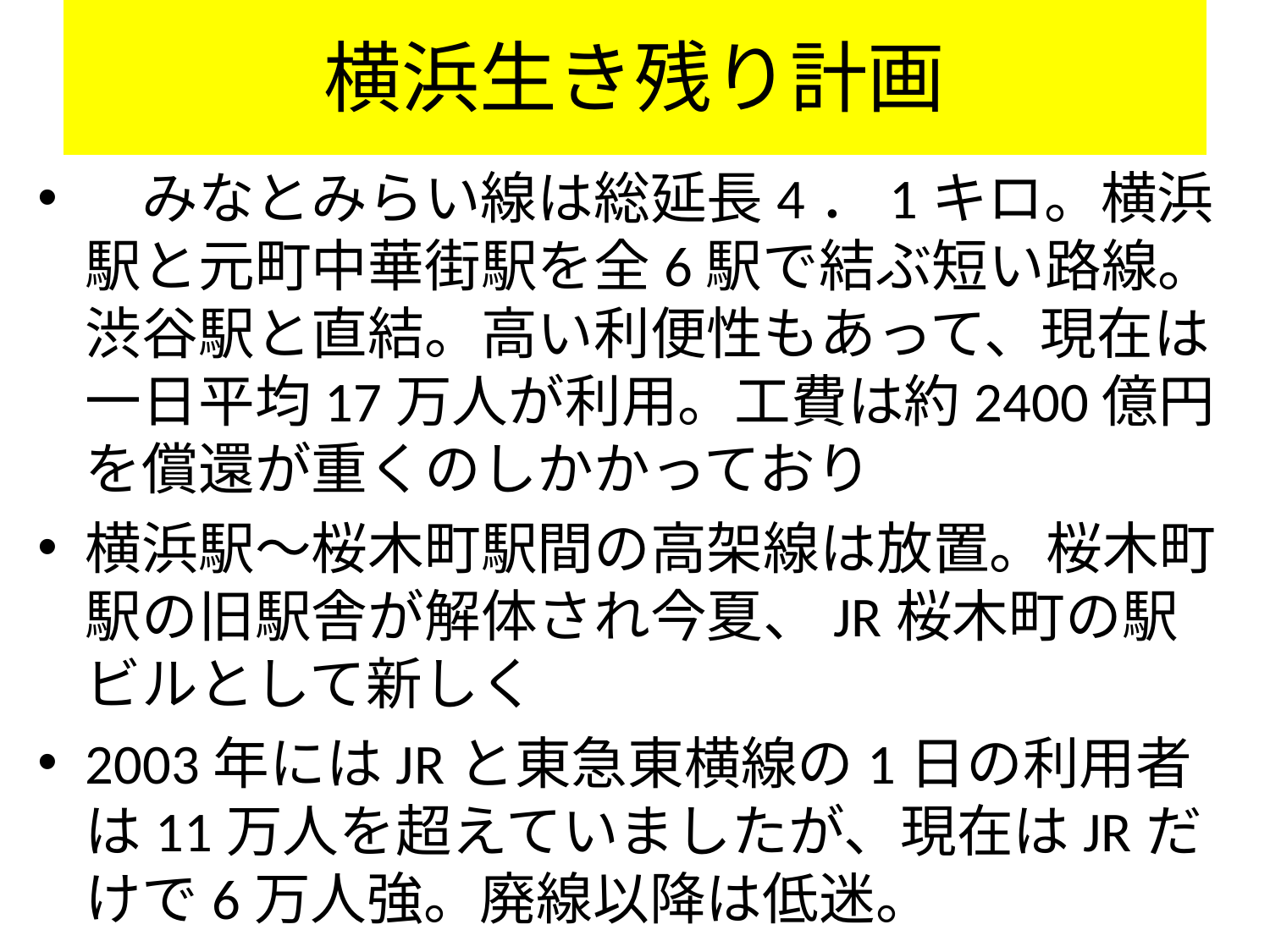

# 横浜生き残り計画
　みなとみらい線は総延長4．1キロ。横浜駅と元町中華街駅を全6駅で結ぶ短い路線。渋谷駅と直結。高い利便性もあって、現在は一日平均17万人が利用。工費は約2400億円を償還が重くのしかかっており
横浜駅〜桜木町駅間の高架線は放置。桜木町駅の旧駅舎が解体され今夏、JR桜木町の駅ビルとして新しく
2003年にはJRと東急東横線の1日の利用者は11万人を超えていましたが、現在はJRだけで6万人強。廃線以降は低迷。